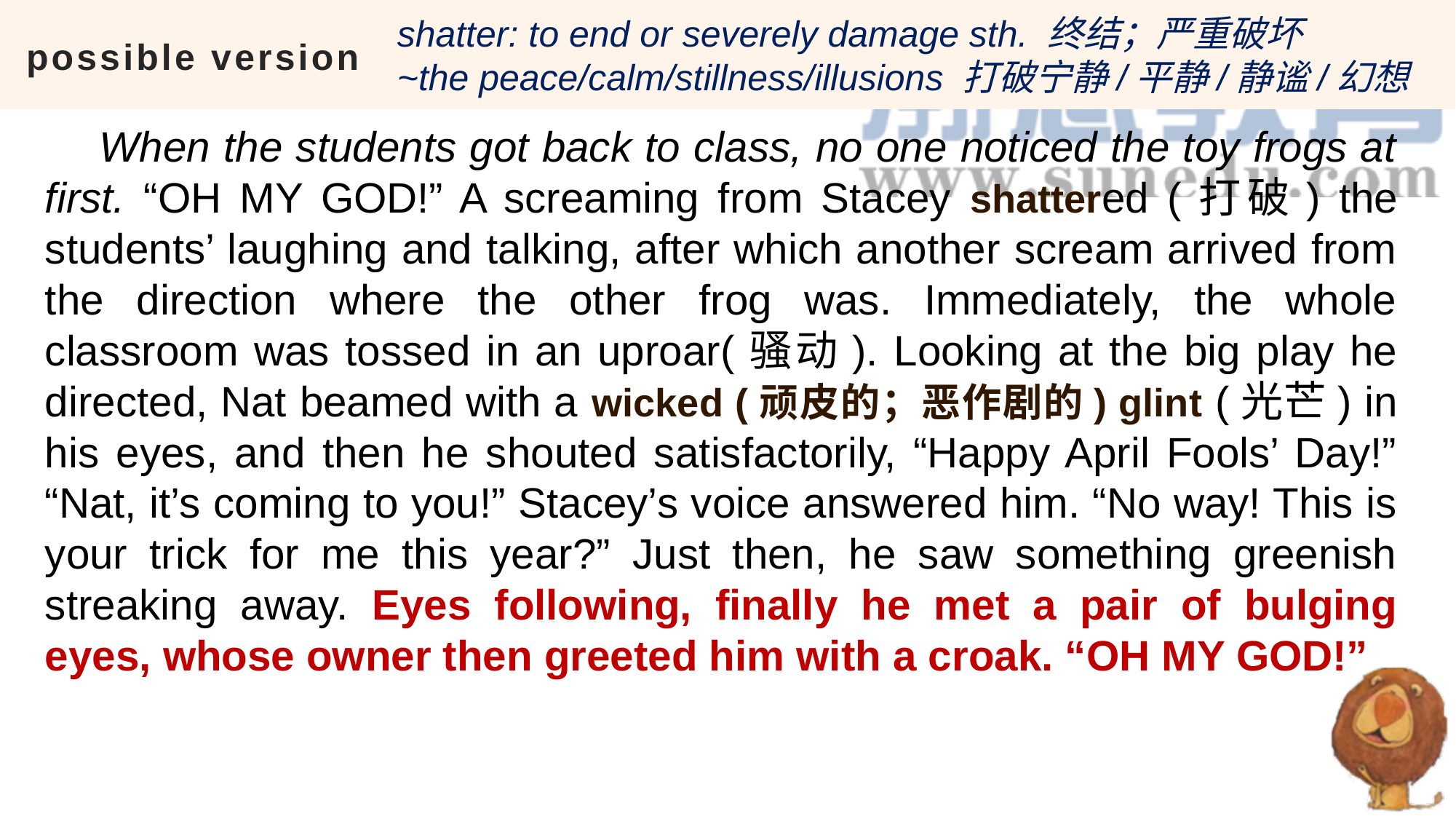

shatter: to end or severely damage sth. 终结；严重破坏
~the peace/calm/stillness/illusions 打破宁静/平静/静谧/幻想
# possible version
When the students got back to class, no one noticed the toy frogs at first. “OH MY GOD!” A screaming from Stacey shattered (打破) the students’ laughing and talking, after which another scream arrived from the direction where the other frog was. Immediately, the whole classroom was tossed in an uproar(骚动). Looking at the big play he directed, Nat beamed with a wicked (顽皮的；恶作剧的) glint (光芒) in his eyes, and then he shouted satisfactorily, “Happy April Fools’ Day!” “Nat, it’s coming to you!” Stacey’s voice answered him. “No way! This is your trick for me this year?” Just then, he saw something greenish streaking away. Eyes following, finally he met a pair of bulging eyes, whose owner then greeted him with a croak. “OH MY GOD!”